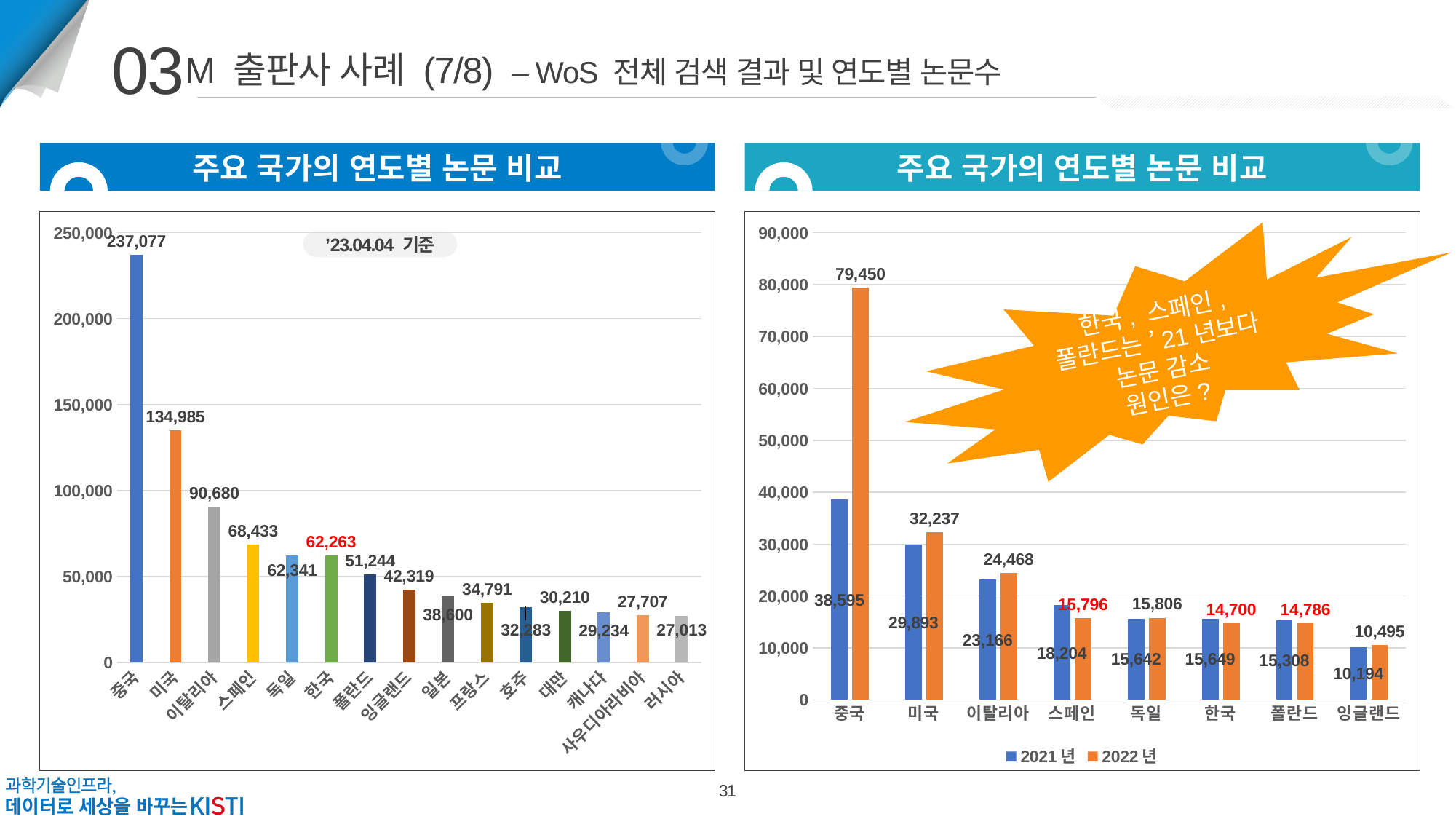

03
M 출판사 사례 (7/8)  – WoS 전체 검색 결과 및 연도별 논문수

주요 국가의 연도별 논문 비교

주요 국가의 연도별 논문 비교

M 출판사의 전체 논문수

### Chart

| Category |  |
|---|---|
| 중국 | 237077.0 |
| 미국 | 134985.0 |
| 이탈리아 | 90680.0 |
| 스페인 | 68433.0 |
| 독일 | 62341.0 |
| 한국 | 62263.0 |
| 폴란드 | 51244.0 |
| 잉글랜드 | 42319.0 |
| 일본 | 38600.0 |
| 프랑스 | 34791.0 |
| 호주 | 32283.0 |
| 대만 | 30210.0 |
| 캐나다 | 29234.0 |
| 사우디아라비아 | 27707.0 |
| 러시아 | 27013.0 |

### Chart

| Category | 2021년 | 2022년 |
|---|---|---|
| 중국 | 38595.0 | 79450.0 |
| 미국 | 29893.0 | 32237.0 |
| 이탈리아 | 23166.0 | 24468.0 |
| 스페인 | 18204.0 | 15796.0 |
| 독일 | 15642.0 | 15806.0 |
| 한국 | 15649.0 | 14700.0 |
| 폴란드 | 15308.0 | 14786.0 |
| 잉글랜드 | 10194.0 | 10495.0 |
’23.04.04 기준
한국, 스페인, 폴란드는 ’21년보다 논문 감소
원인은?

31